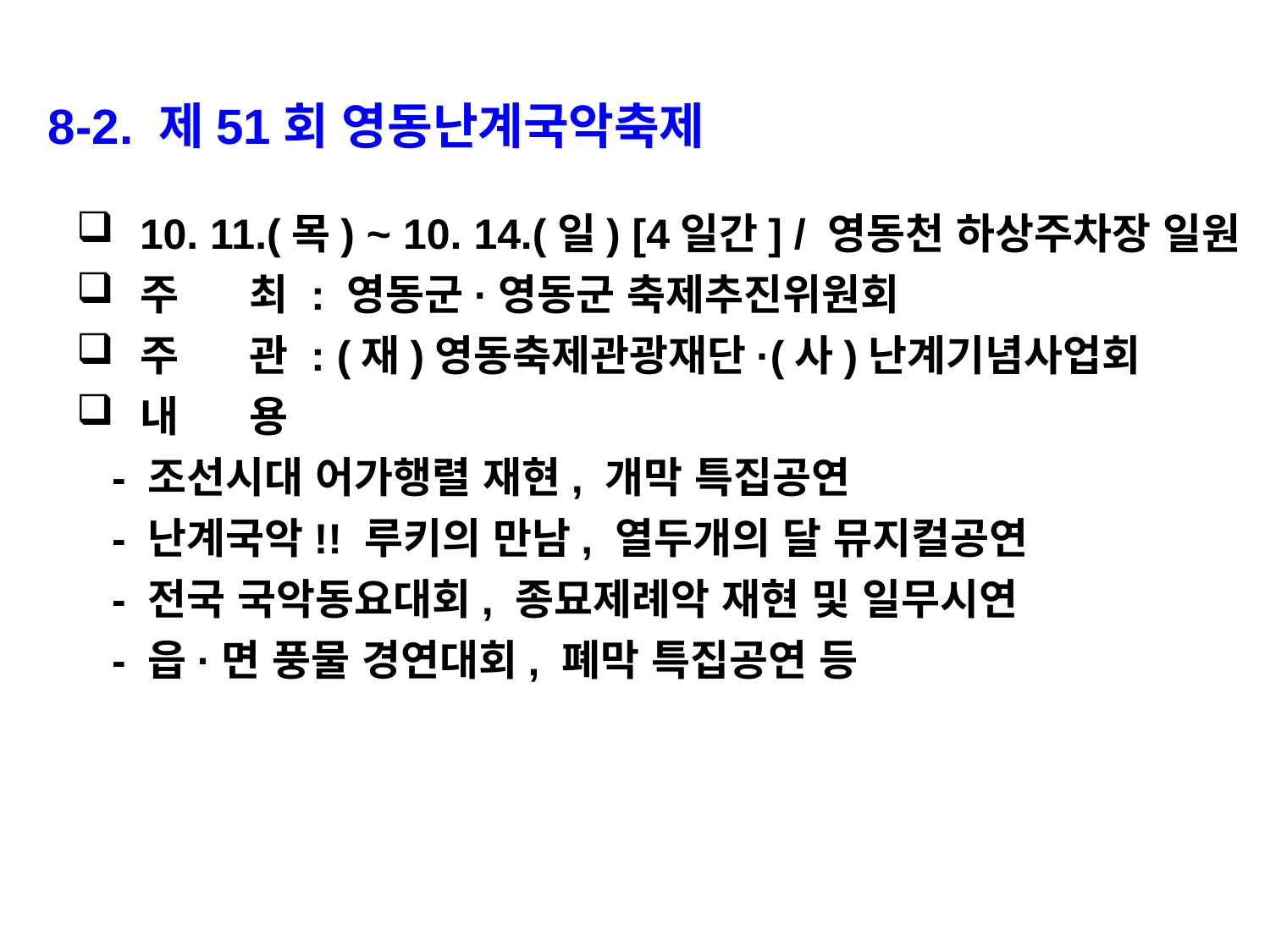

8-2. 제51회 영동난계국악축제

10. 11.(목) ~ 10. 14.(일) [4일간] / 영동천 하상주차장 일원
주      최 : 영동군·영동군 축제추진위원회
주      관 : (재)영동축제관광재단·(사)난계기념사업회
내      용
   - 조선시대 어가행렬 재현, 개막 특집공연
   - 난계국악!! 루키의 만남, 열두개의 달 뮤지컬공연
   - 전국 국악동요대회, 종묘제례악 재현 및 일무시연
   - 읍·면 풍물 경연대회, 폐막 특집공연 등